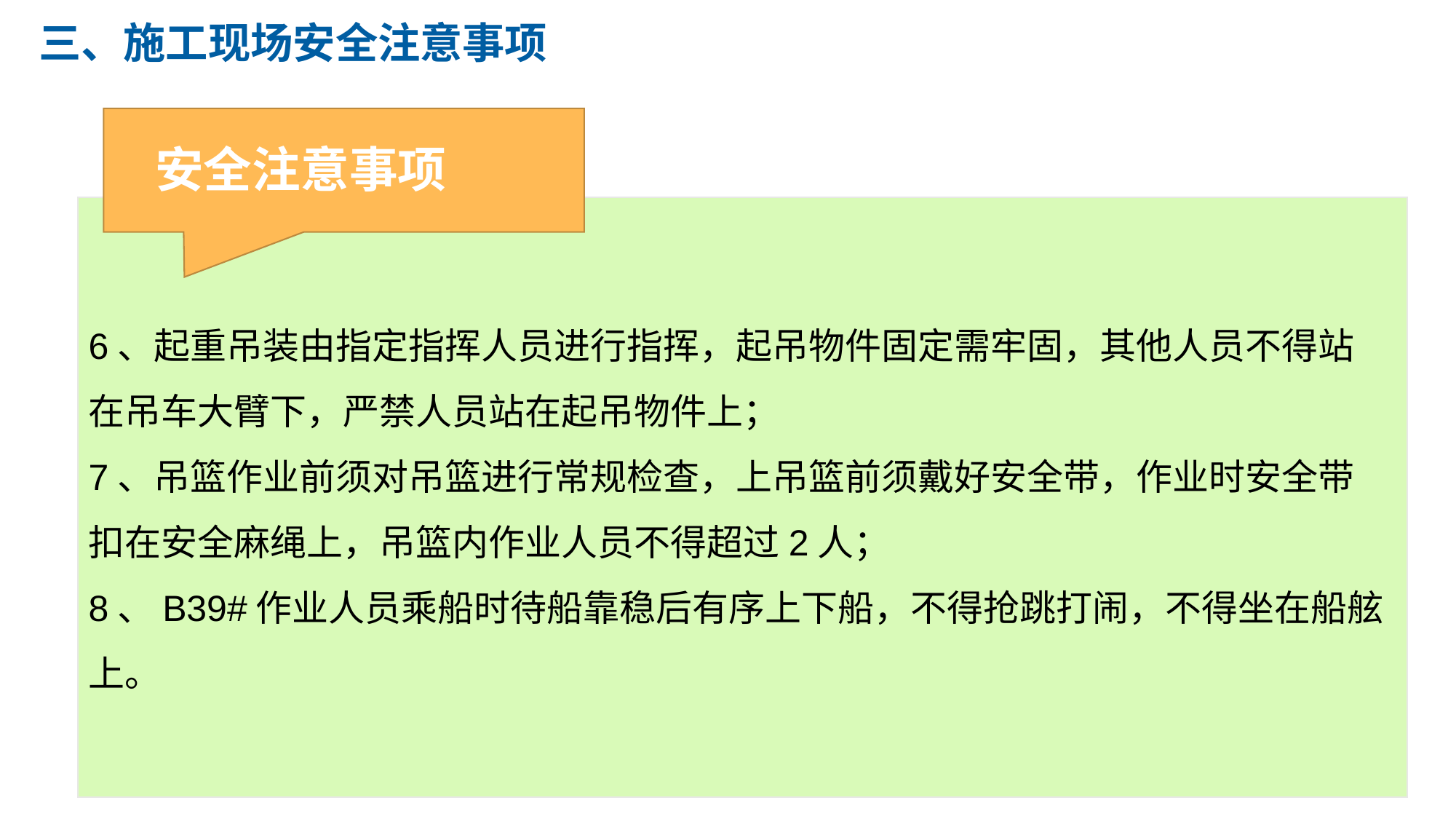

三、施工现场安全注意事项

安全注意事项

6、起重吊装由指定指挥人员进行指挥，起吊物件固定需牢固，其他人员不得站在吊车大臂下，严禁人员站在起吊物件上；
7、吊篮作业前须对吊篮进行常规检查，上吊篮前须戴好安全带，作业时安全带扣在安全麻绳上，吊篮内作业人员不得超过2人；
8、B39#作业人员乘船时待船靠稳后有序上下船，不得抢跳打闹，不得坐在船舷上。